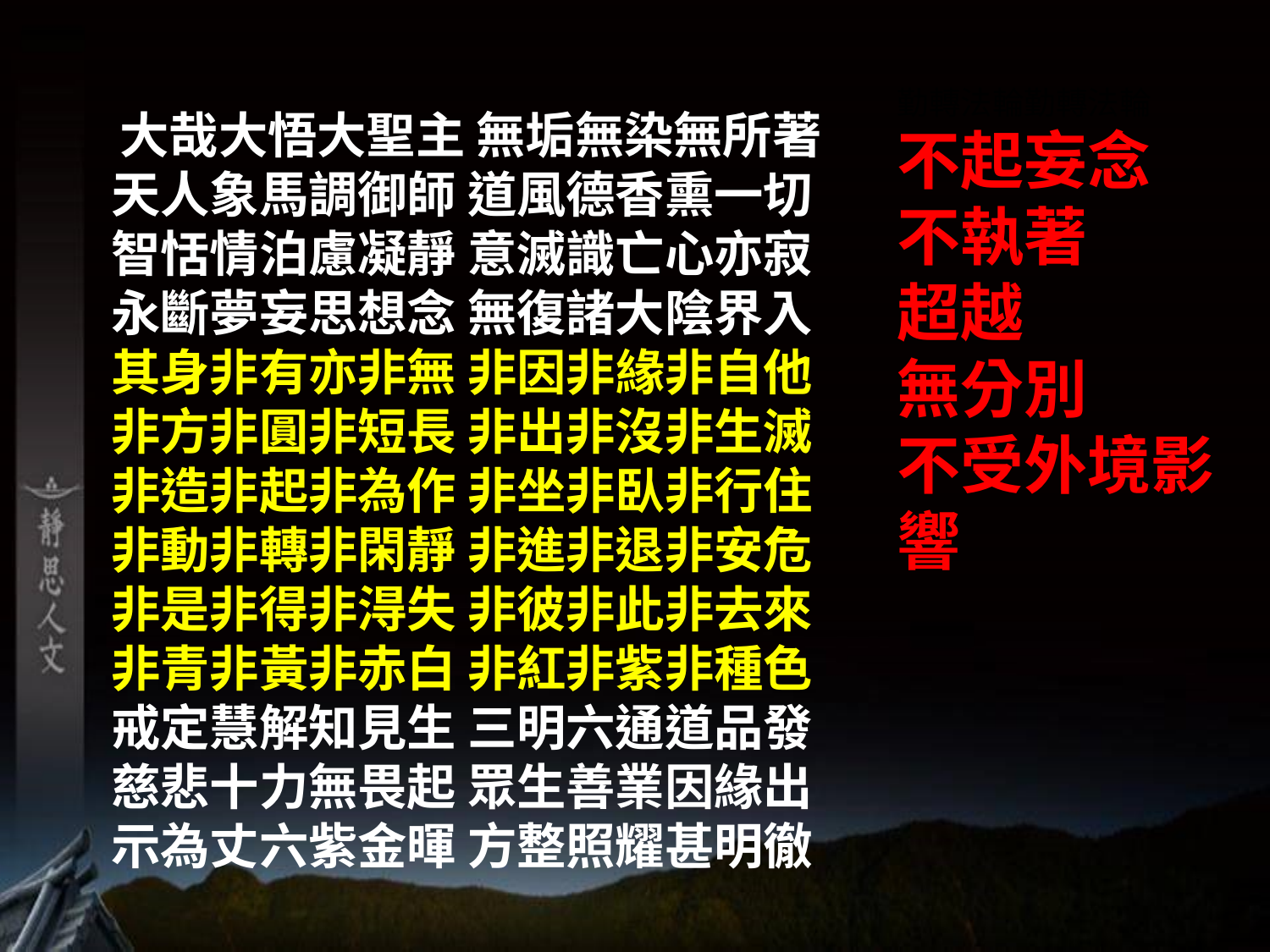

# 大哉大悟大聖主 無垢無染無所著 天人象馬調御師 道風德香熏一切 智恬情泊慮凝靜 意滅識亡心亦寂 永斷夢妄思想念 無復諸大陰界入 其身非有亦非無 非因非緣非自他 非方非圓非短長 非出非沒非生滅 非造非起非為作 非坐非臥非行住 非動非轉非閑靜 非進非退非安危 非是非得非淂失 非彼非此非去來 非青非黃非赤白 非紅非紫非種色 戒定慧解知見生 三明六通道品發 慈悲十力無畏起 眾生善業因緣出 示為丈六紫金暉 方整照耀甚明徹
勤轉法輪勤轉法輪
不起妄念
不執著
超越
無分別
不受外境影響